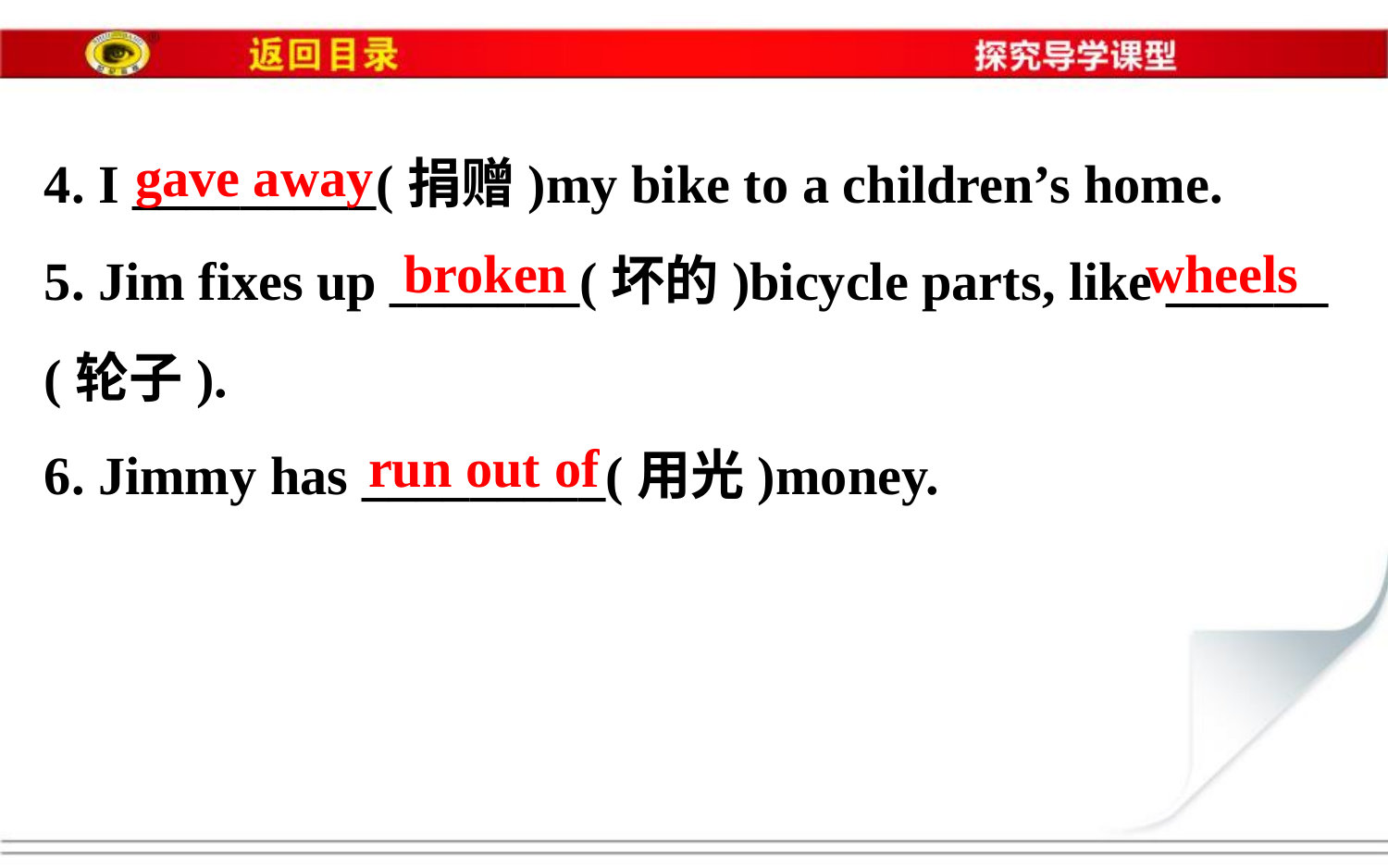

gave away
4. I _________(捐赠)my bike to a children’s home.
5. Jim fixes up _______(坏的)bicycle parts, like ______
(轮子).
6. Jimmy has _________(用光)money.
broken
wheels
run out of